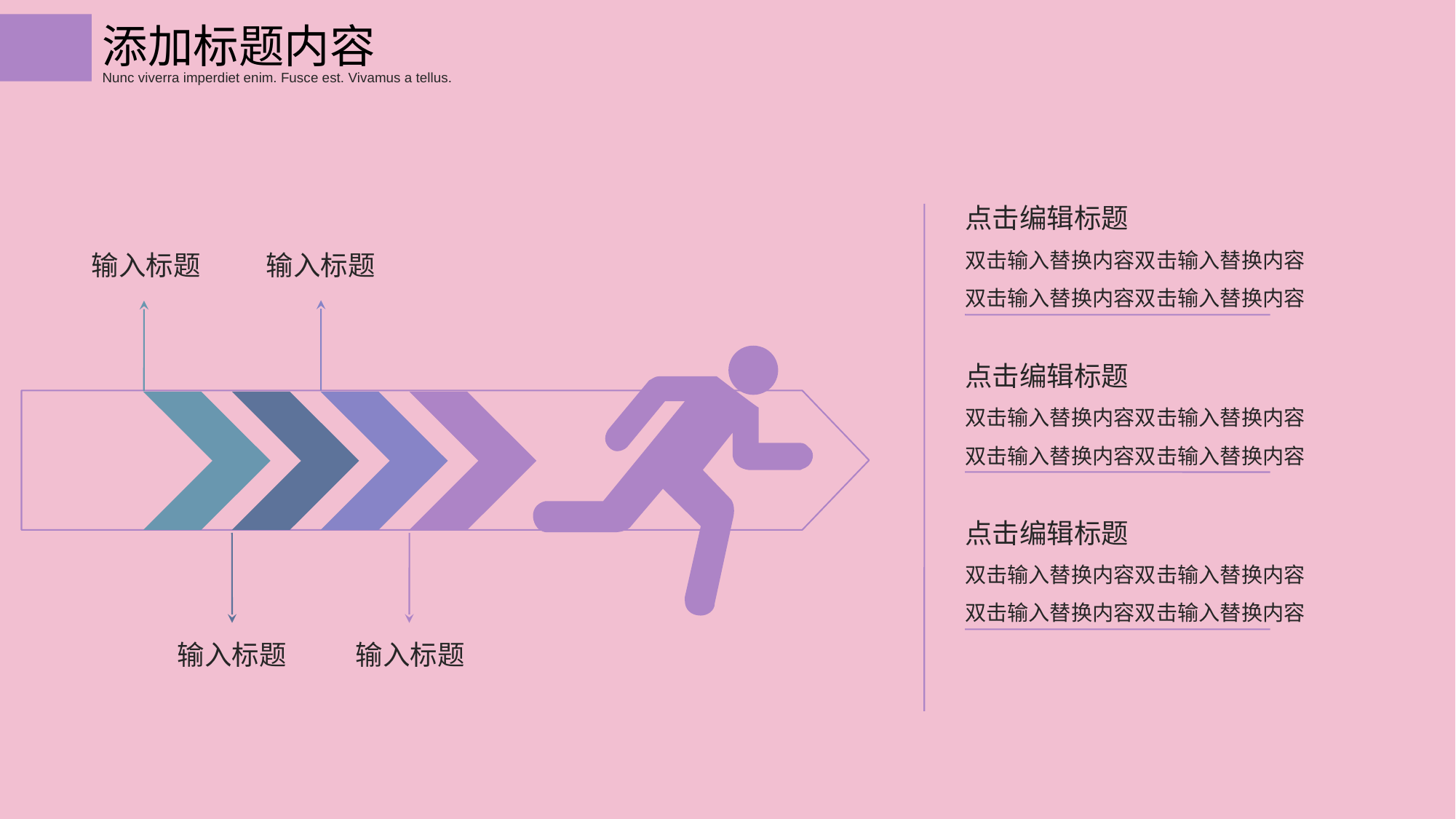

添加标题内容

Nunc viverra imperdiet enim. Fusce est. Vivamus a tellus.
点击编辑标题
双击输入替换内容双击输入替换内容
双击输入替换内容双击输入替换内容
输入标题
输入标题

点击编辑标题
双击输入替换内容双击输入替换内容
双击输入替换内容双击输入替换内容

点击编辑标题
双击输入替换内容双击输入替换内容
双击输入替换内容双击输入替换内容

输入标题
输入标题